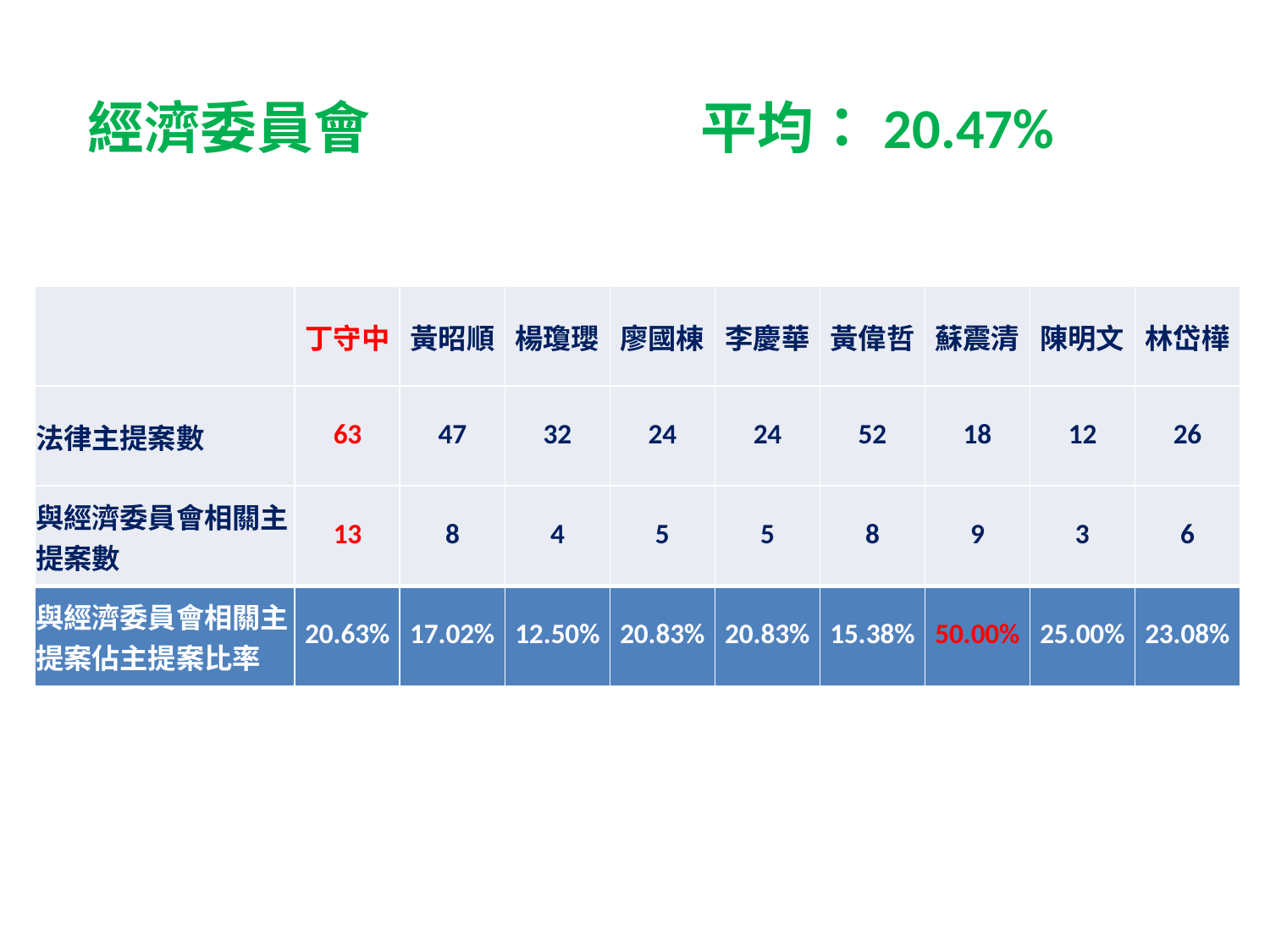

經濟委員會
平均：20.47%

|  | 丁守中 | 黃昭順 | 楊瓊瓔 | 廖國棟 | 李慶華 | 黃偉哲 | 蘇震清 | 陳明文 | 林岱樺 |
| --- | --- | --- | --- | --- | --- | --- | --- | --- | --- |
| 法律主提案數 | 63 | 47 | 32 | 24 | 24 | 52 | 18 | 12 | 26 |
| 與經濟委員會相關主提案數 | 13 | 8 | 4 | 5 | 5 | 8 | 9 | 3 | 6 |
| 與經濟委員會相關主提案佔主提案比率 | 20.63% | 17.02% | 12.50% | 20.83% | 20.83% | 15.38% | 50.00% | 25.00% | 23.08% |